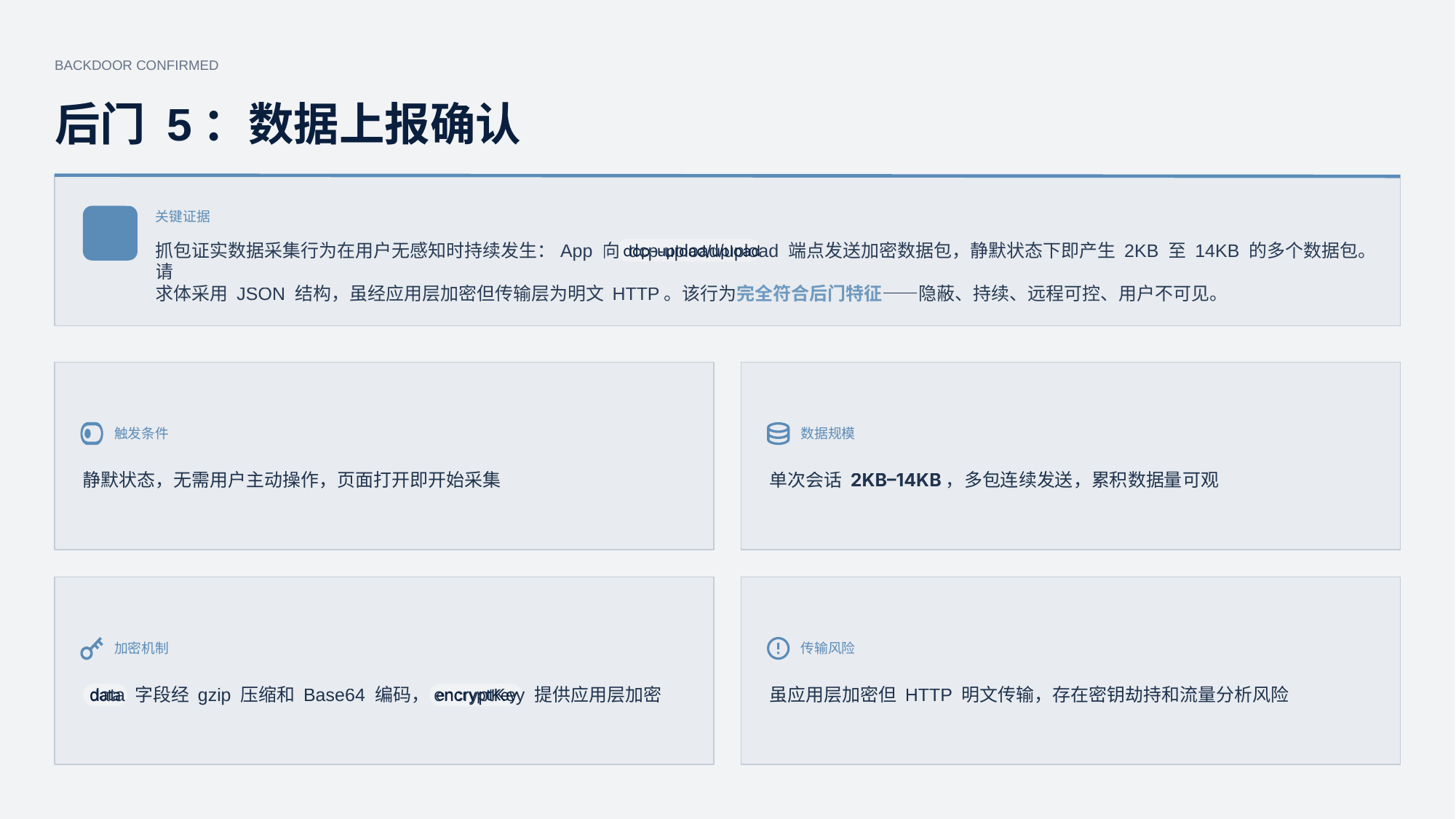

BACKDOOR CONFIRMED
后门 5：数据上报确认

关键证据
抓包证实数据采集行为在用户无感知时持续发生：App 向 dcp-upload/upload 端点发送加密数据包，静默状态下即产生 2KB 至 14KB 的多个数据包。请
求体采用 JSON 结构，虽经应用层加密但传输层为明文 HTTP。该行为完全符合后门特征——隐蔽、持续、远程可控、用户不可见。

dcp-upload/upload

触发条件
数据规模
静默状态，无需用户主动操作，页面打开即开始采集
单次会话 2KB–14KB，多包连续发送，累积数据量可观

加密机制
传输风险

data 字段经 gzip 压缩和 Base64 编码，encryptKey 提供应用层加密

虽应用层加密但 HTTP 明文传输，存在密钥劫持和流量分析风险
data
encryptKey